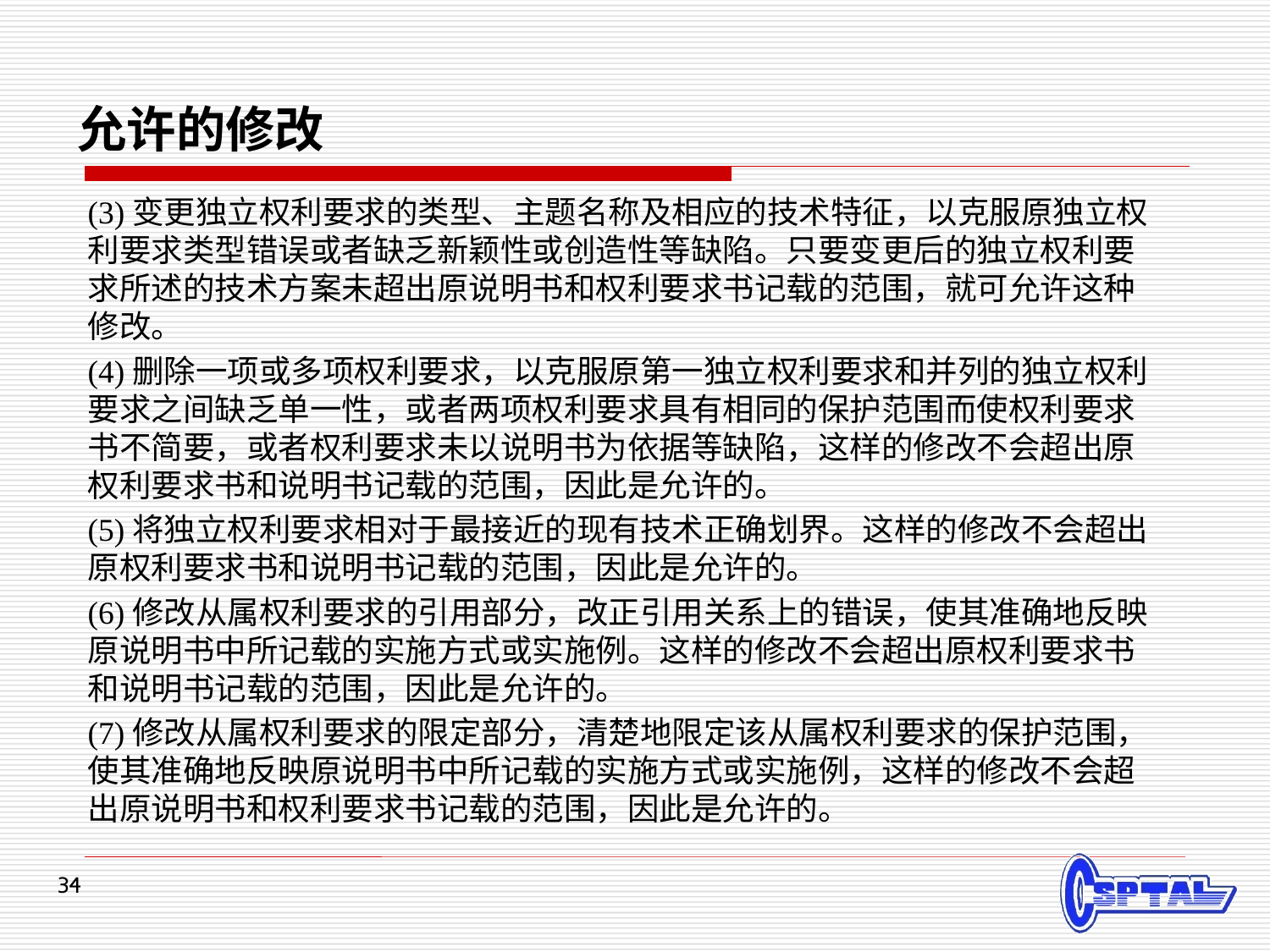

# 允许的修改
(3)变更独立权利要求的类型、主题名称及相应的技术特征，以克服原独立权利要求类型错误或者缺乏新颖性或创造性等缺陷。只要变更后的独立权利要求所述的技术方案未超出原说明书和权利要求书记载的范围，就可允许这种修改。
(4)删除一项或多项权利要求，以克服原第一独立权利要求和并列的独立权利要求之间缺乏单一性，或者两项权利要求具有相同的保护范围而使权利要求书不简要，或者权利要求未以说明书为依据等缺陷，这样的修改不会超出原权利要求书和说明书记载的范围，因此是允许的。
(5)将独立权利要求相对于最接近的现有技术正确划界。这样的修改不会超出原权利要求书和说明书记载的范围，因此是允许的。
(6)修改从属权利要求的引用部分，改正引用关系上的错误，使其准确地反映原说明书中所记载的实施方式或实施例。这样的修改不会超出原权利要求书和说明书记载的范围，因此是允许的。
(7)修改从属权利要求的限定部分，清楚地限定该从属权利要求的保护范围，使其准确地反映原说明书中所记载的实施方式或实施例，这样的修改不会超出原说明书和权利要求书记载的范围，因此是允许的。
34